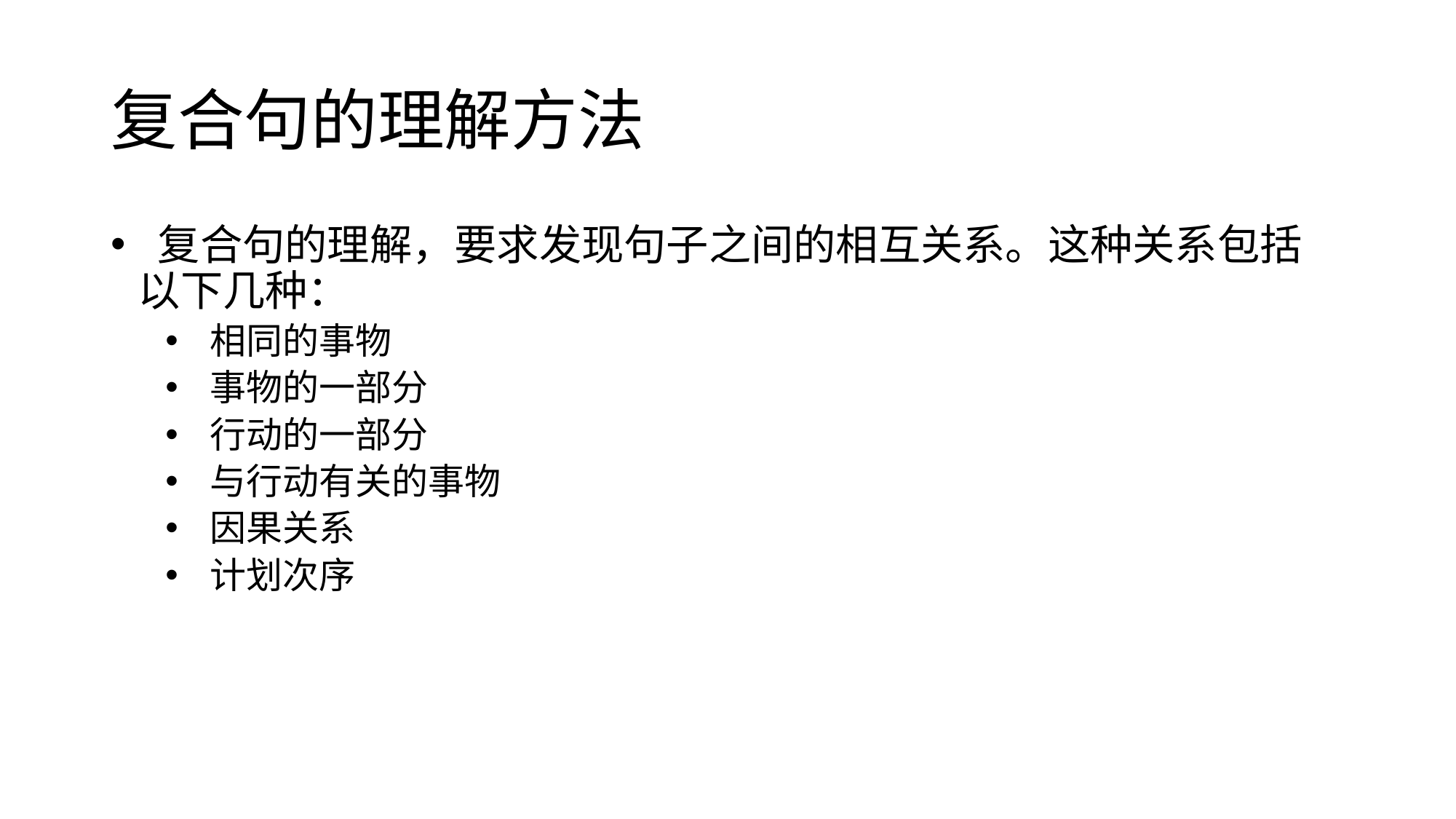

# 复合句的理解方法
 复合句的理解，要求发现句子之间的相互关系。这种关系包括以下几种：
 相同的事物
 事物的一部分
 行动的一部分
 与行动有关的事物
 因果关系
 计划次序